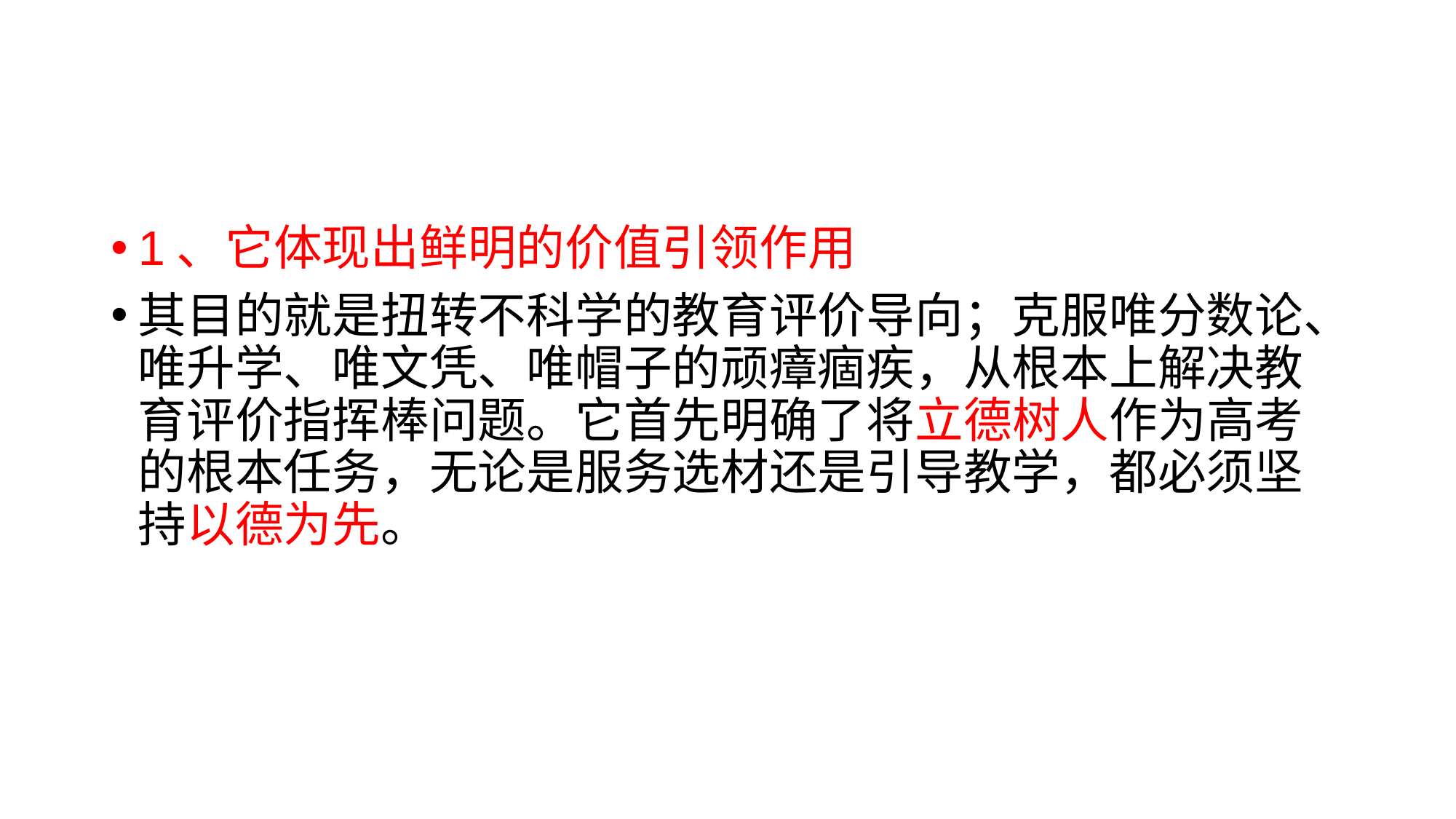

1、它体现出鲜明的价值引领作用
其目的就是扭转不科学的教育评价导向；克服唯分数论、唯升学、唯文凭、唯帽子的顽瘴痼疾，从根本上解决教育评价指挥棒问题。它首先明确了将立德树人作为高考的根本任务，无论是服务选材还是引导教学，都必须坚持以德为先。